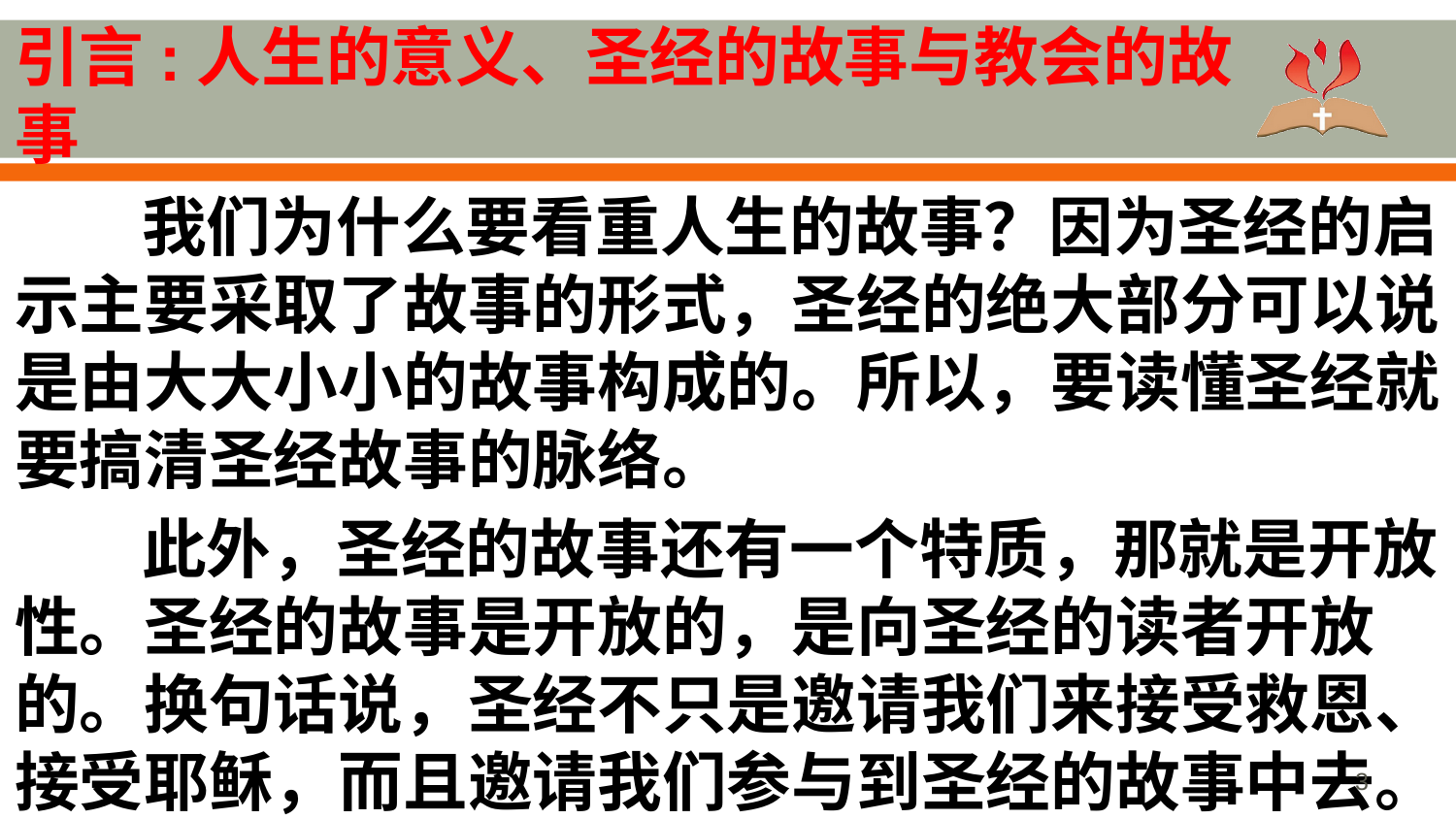

# 引言:人生的意义、圣经的故事与教会的故事
我们为什么要看重人生的故事？因为圣经的启示主要采取了故事的形式，圣经的绝大部分可以说是由大大小小的故事构成的。所以，要读懂圣经就要搞清圣经故事的脉络。
此外，圣经的故事还有一个特质，那就是开放性。圣经的故事是开放的，是向圣经的读者开放的。换句话说，圣经不只是邀请我们来接受救恩、接受耶稣，而且邀请我们参与到圣经的故事中去。

3